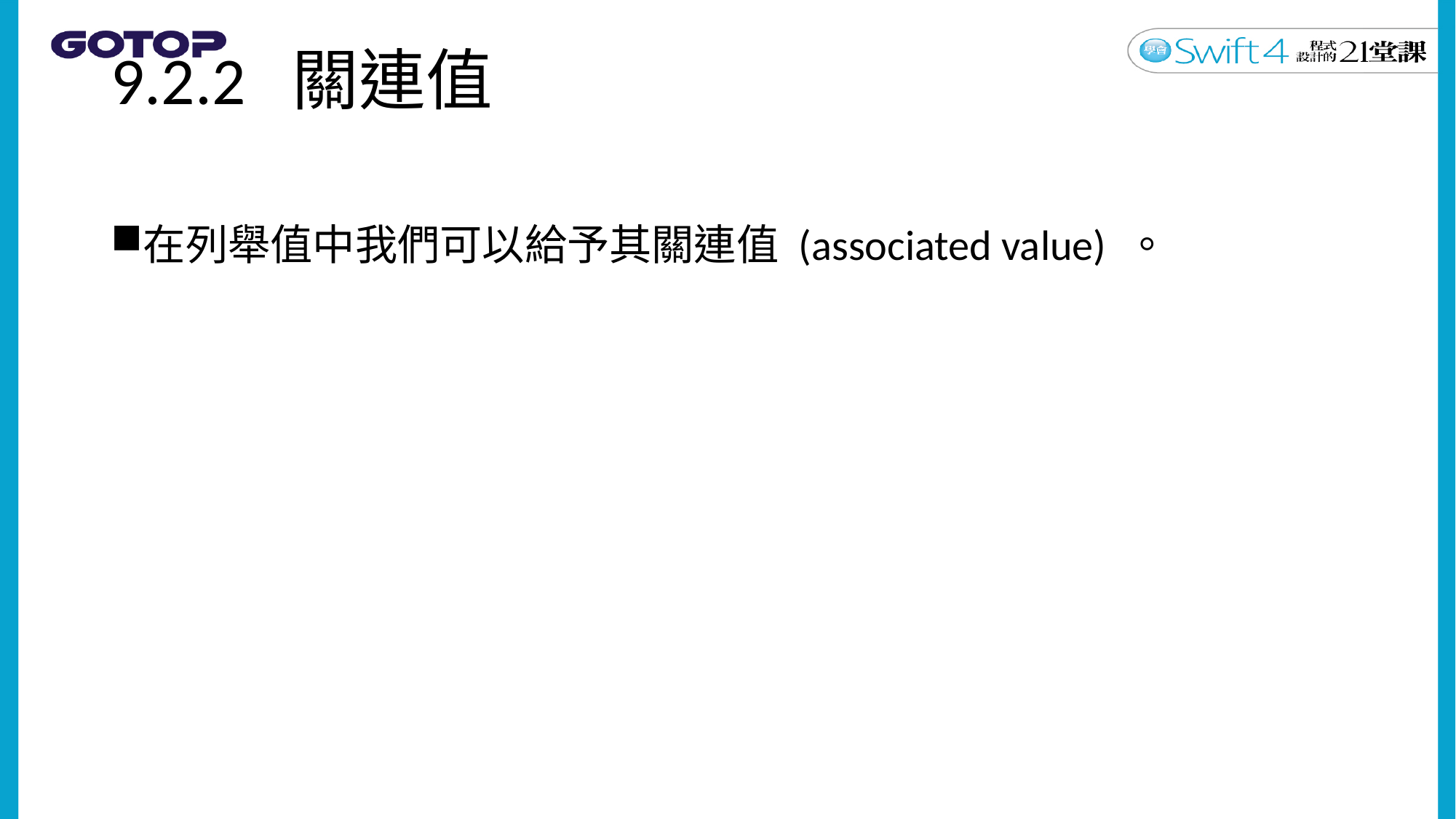

# 9.2.2  關連值
在列舉值中我們可以給予其關連值 (associated value) 。